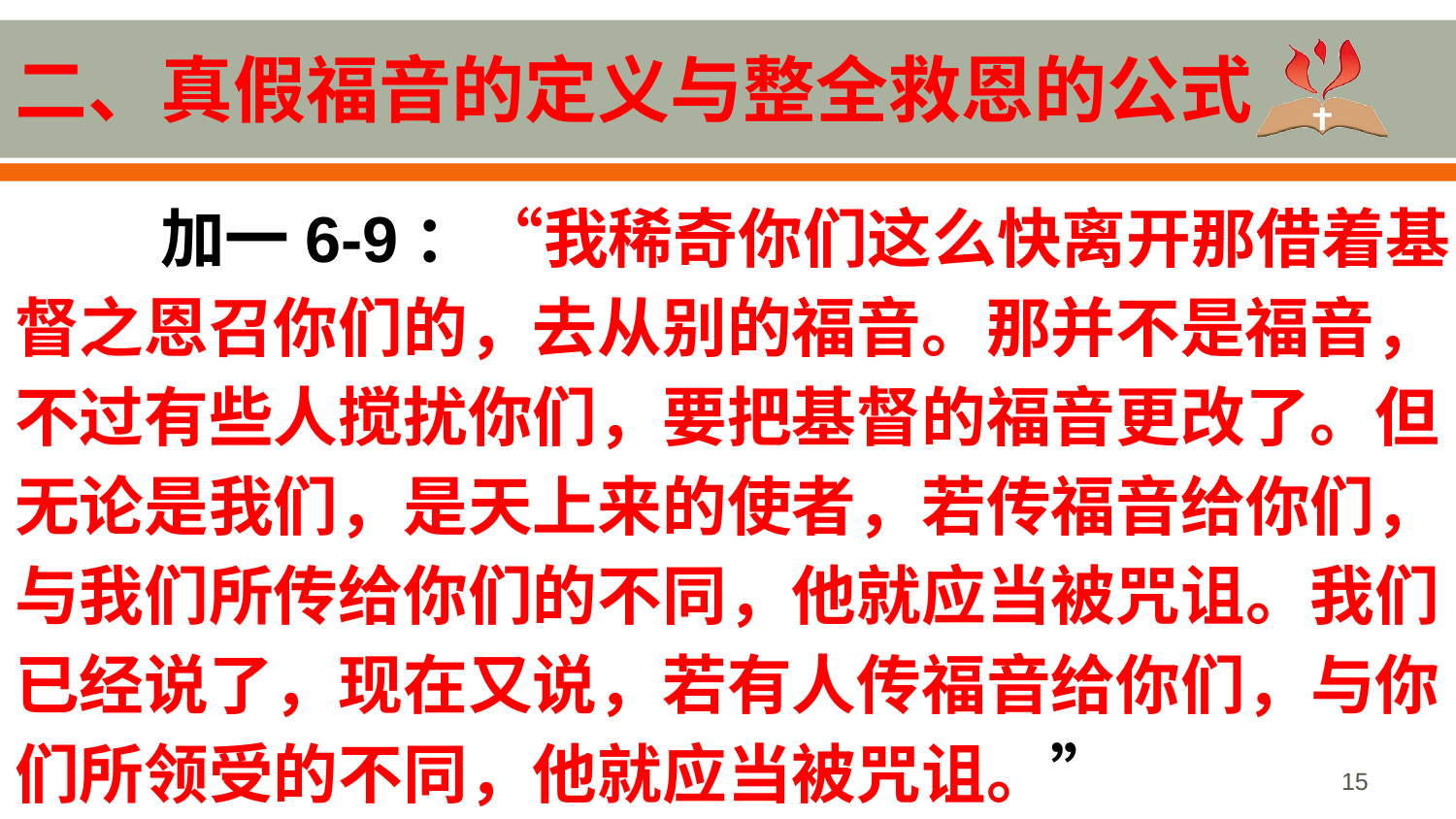

# 二、真假福音的定义与整全救恩的公式
	加一6-9：“我稀奇你们这么快离开那借着基督之恩召你们的，去从别的福音。那并不是福音，不过有些人搅扰你们，要把基督的福音更改了。但无论是我们，是天上来的使者，若传福音给你们，与我们所传给你们的不同，他就应当被咒诅。我们已经说了，现在又说，若有人传福音给你们，与你们所领受的不同，他就应当被咒诅。”

15